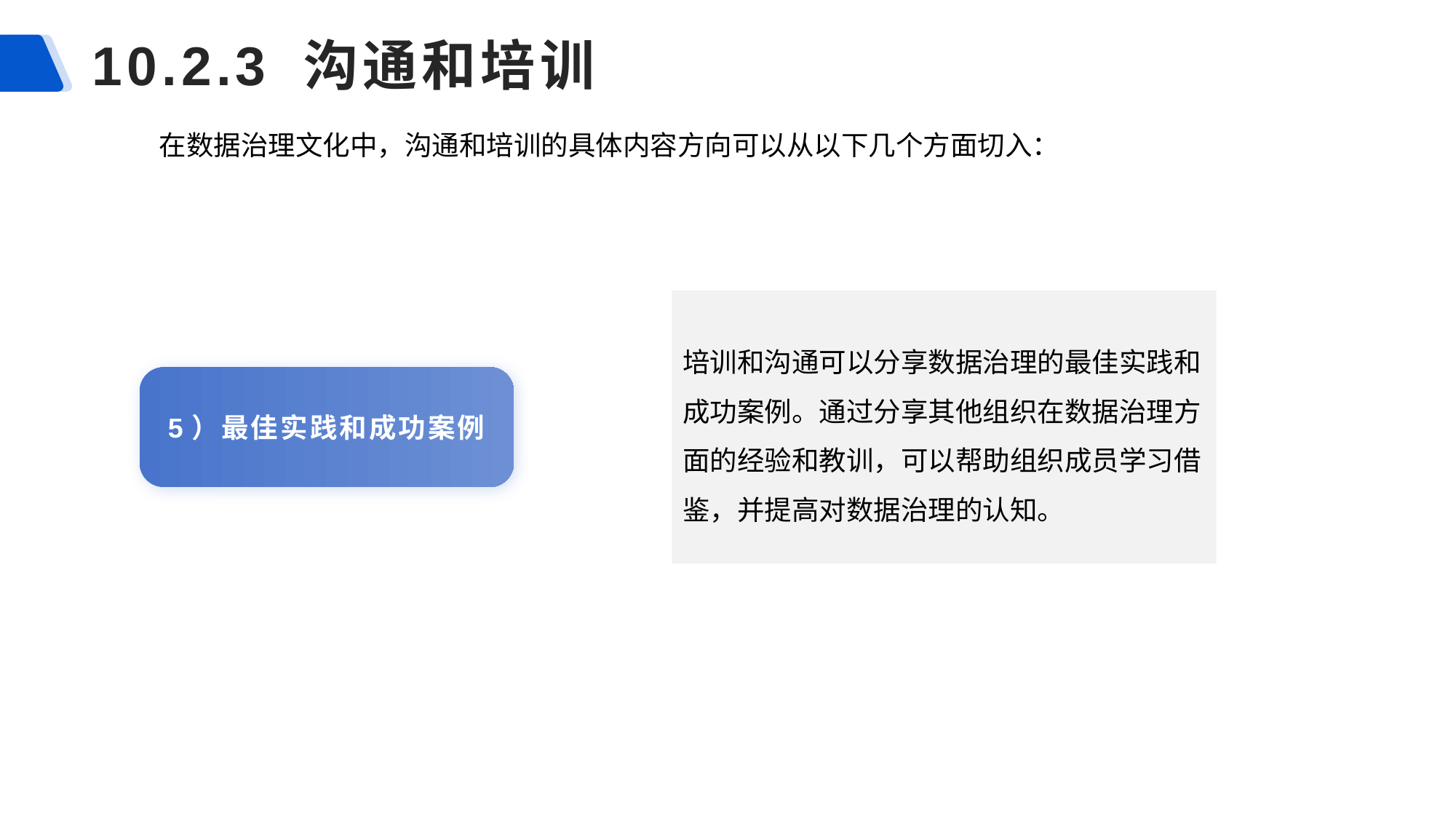

# 10.2.3 沟通和培训
在数据治理文化中，沟通和培训的具体内容方向可以从以下几个方面切入：
培训和沟通可以分享数据治理的最佳实践和成功案例。通过分享其他组织在数据治理方面的经验和教训，可以帮助组织成员学习借鉴，并提高对数据治理的认知。
5）最佳实践和成功案例